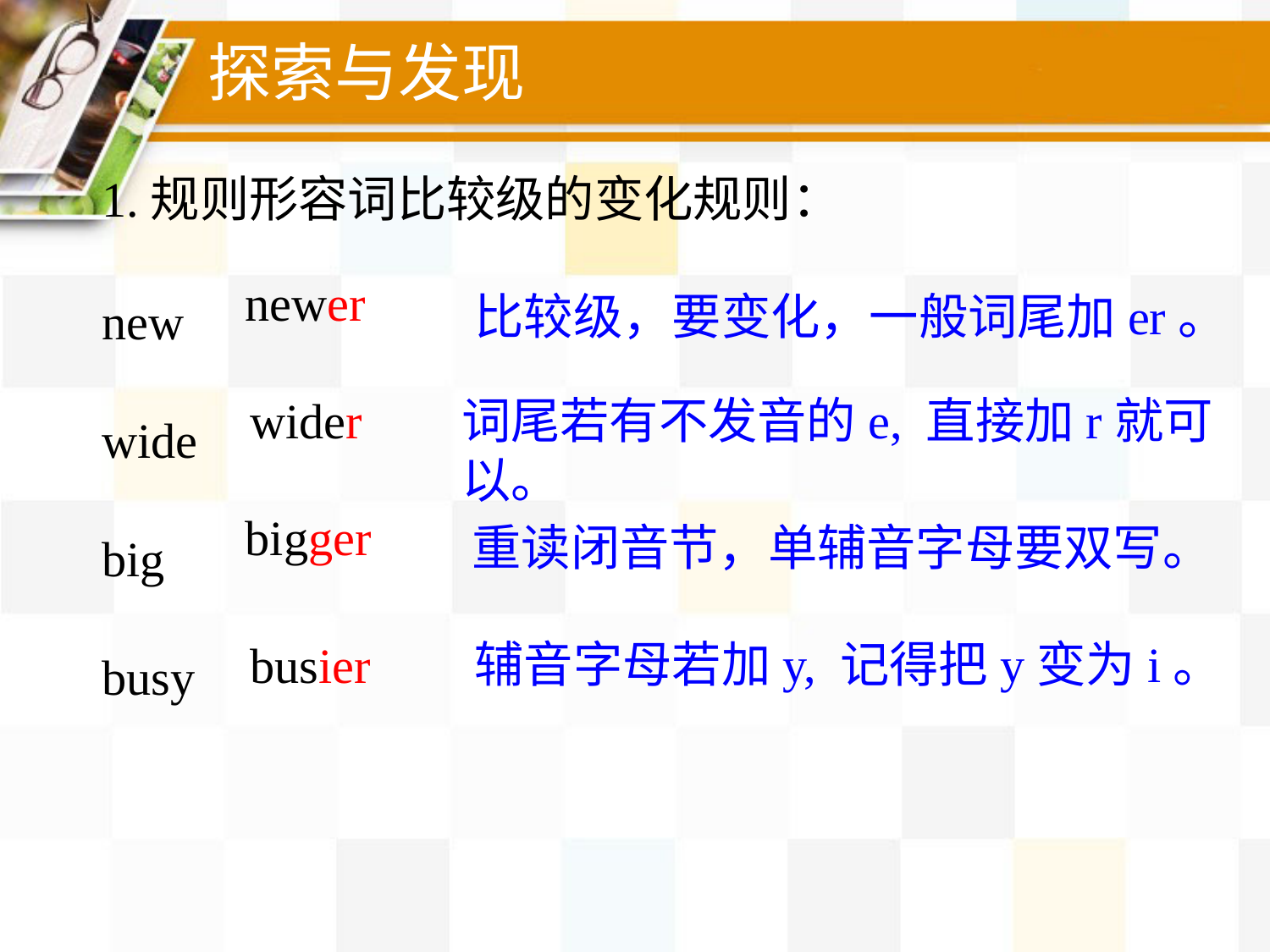

探索与发现
1.规则形容词比较级的变化规则：
new
wide
big
busy

newer
比较级，要变化，一般词尾加er。
wider
词尾若有不发音的e, 直接加r就可以。
bigger
重读闭音节，单辅音字母要双写。
辅音字母若加y, 记得把y变为i。
busier